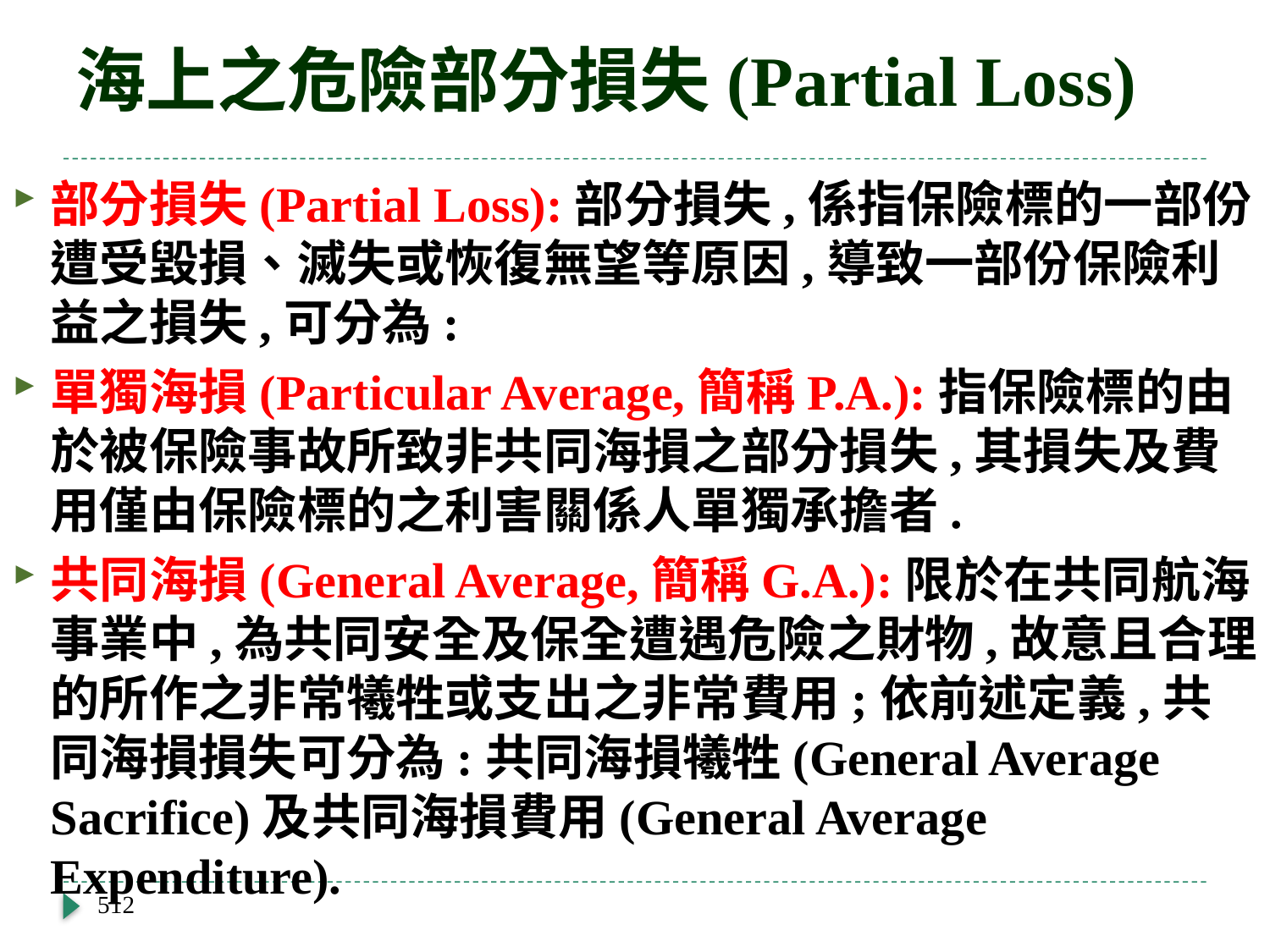

# 海上之危險部分損失(Partial Loss)
部分損失(Partial Loss):部分損失,係指保險標的一部份遭受毀損、滅失或恢復無望等原因,導致一部份保險利益之損失,可分為:
單獨海損(Particular Average,簡稱P.A.):指保險標的由於被保險事故所致非共同海損之部分損失,其損失及費用僅由保險標的之利害關係人單獨承擔者.
共同海損(General Average,簡稱G.A.):限於在共同航海事業中,為共同安全及保全遭遇危險之財物,故意且合理的所作之非常犧牲或支出之非常費用;依前述定義,共同海損損失可分為:共同海損犧牲(General Average Sacrifice)及共同海損費用(General Average Expenditure).
512